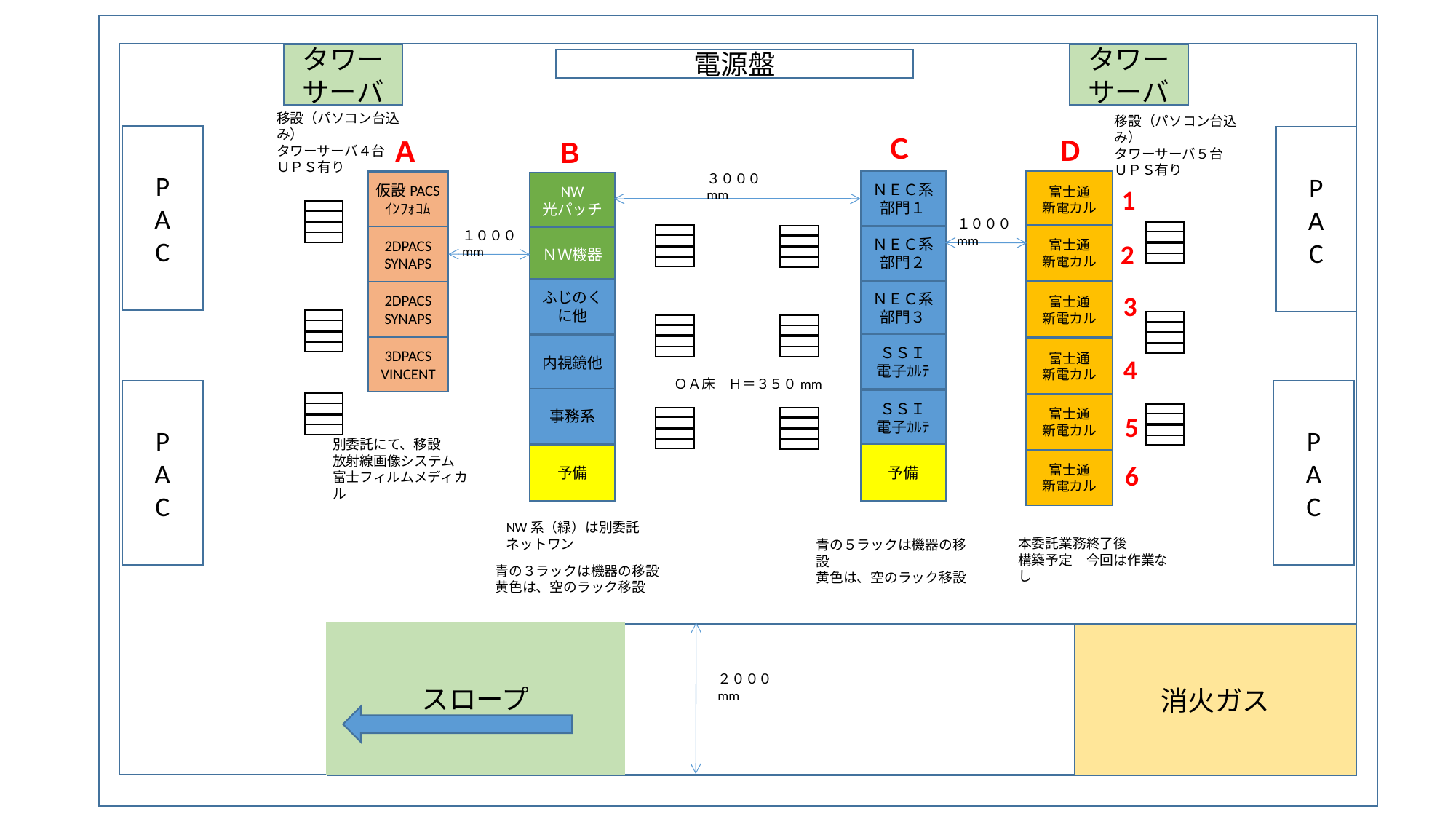

タワーサーバ
タワーサーバ
電源盤
移設（パソコン台込み）
タワーサーバ４台
ＵＰＳ有り
移設（パソコン台込み）
タワーサーバ５台
ＵＰＳ有り
P
A
C
Ｃ
P
A
C
Ｄ
Ａ
Ｂ
３０００mm
仮設PACS
ｲﾝﾌｫｺﾑ
2DPACS
SYNAPS
2DPACS
SYNAPS
3DPACS
VINCENT
ＮＥＣ系
部門１
富士通
新電カル
富士通
新電カル
富士通
新電カル
富士通
新電カル
富士通
新電カル
富士通
新電カル
NW
光パッチ
1

１０００mm
１０００mm

ＮＥＣ系
部門２
ＮＷ機器
2
ふじのくに他
ＮＥＣ系
部門３
3

ＳＳＩ
電子ｶﾙﾃ
内視鏡他
4
ＯＡ床　Ｈ＝３５０mm
P
A
C
P
A
C
事務系
ＳＳＩ
電子ｶﾙﾃ

5

別委託にて、移設
放射線画像システム
富士フィルムメディカル
予備
予備
6
NW系（緑）は別委託
ネットワン
本委託業務終了後
構築予定　今回は作業なし
青の５ラックは機器の移設
黄色は、空のラック移設
青の３ラックは機器の移設
黄色は、空のラック移設
スロープ

消火ガス
２０００mm